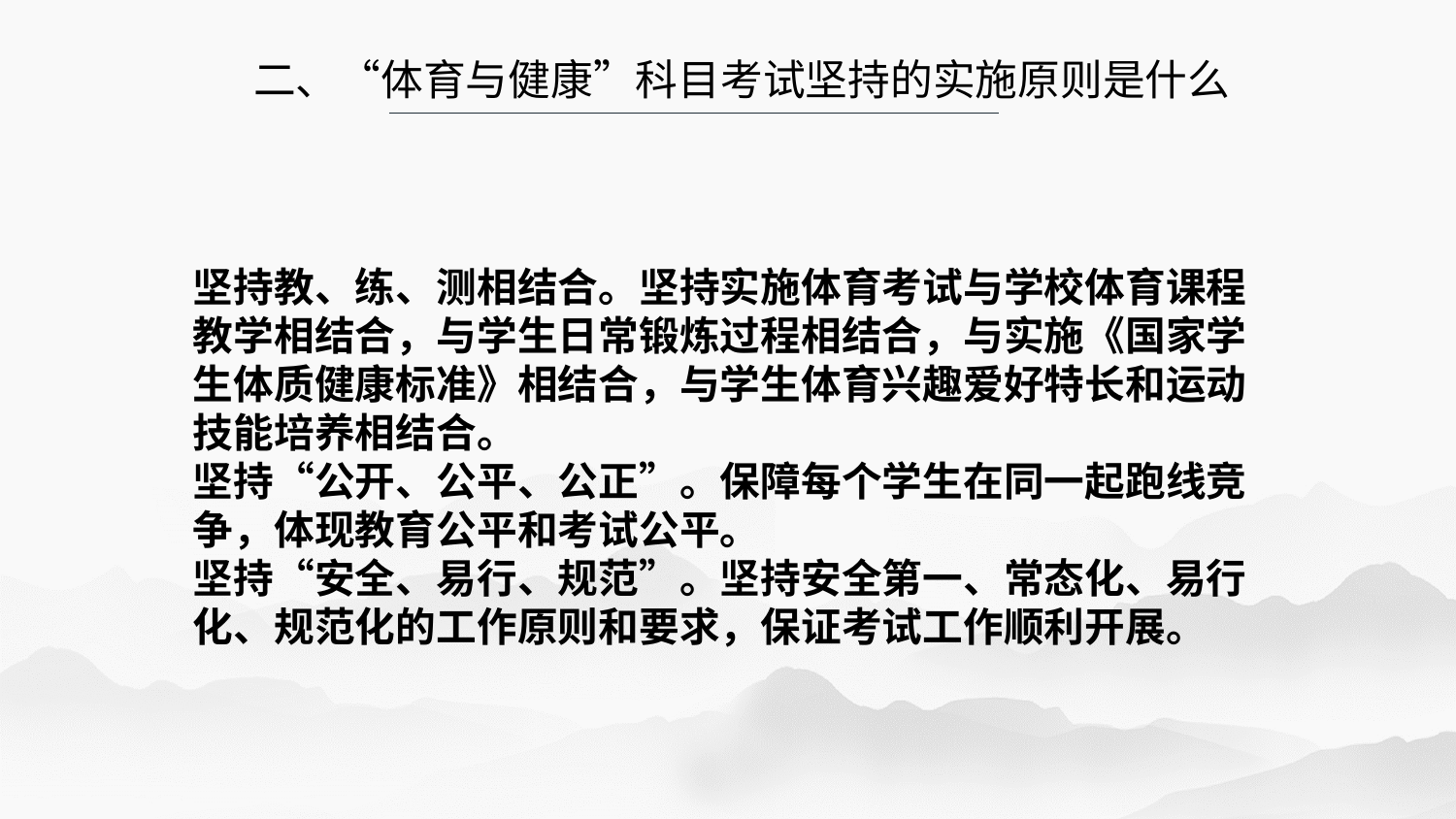

二、“体育与健康”科目考试坚持的实施原则是什么
坚持教、练、测相结合。坚持实施体育考试与学校体育课程教学相结合，与学生日常锻炼过程相结合，与实施《国家学生体质健康标准》相结合，与学生体育兴趣爱好特长和运动技能培养相结合。
坚持“公开、公平、公正”。保障每个学生在同一起跑线竞争，体现教育公平和考试公平。
坚持“安全、易行、规范”。坚持安全第一、常态化、易行化、规范化的工作原则和要求，保证考试工作顺利开展。